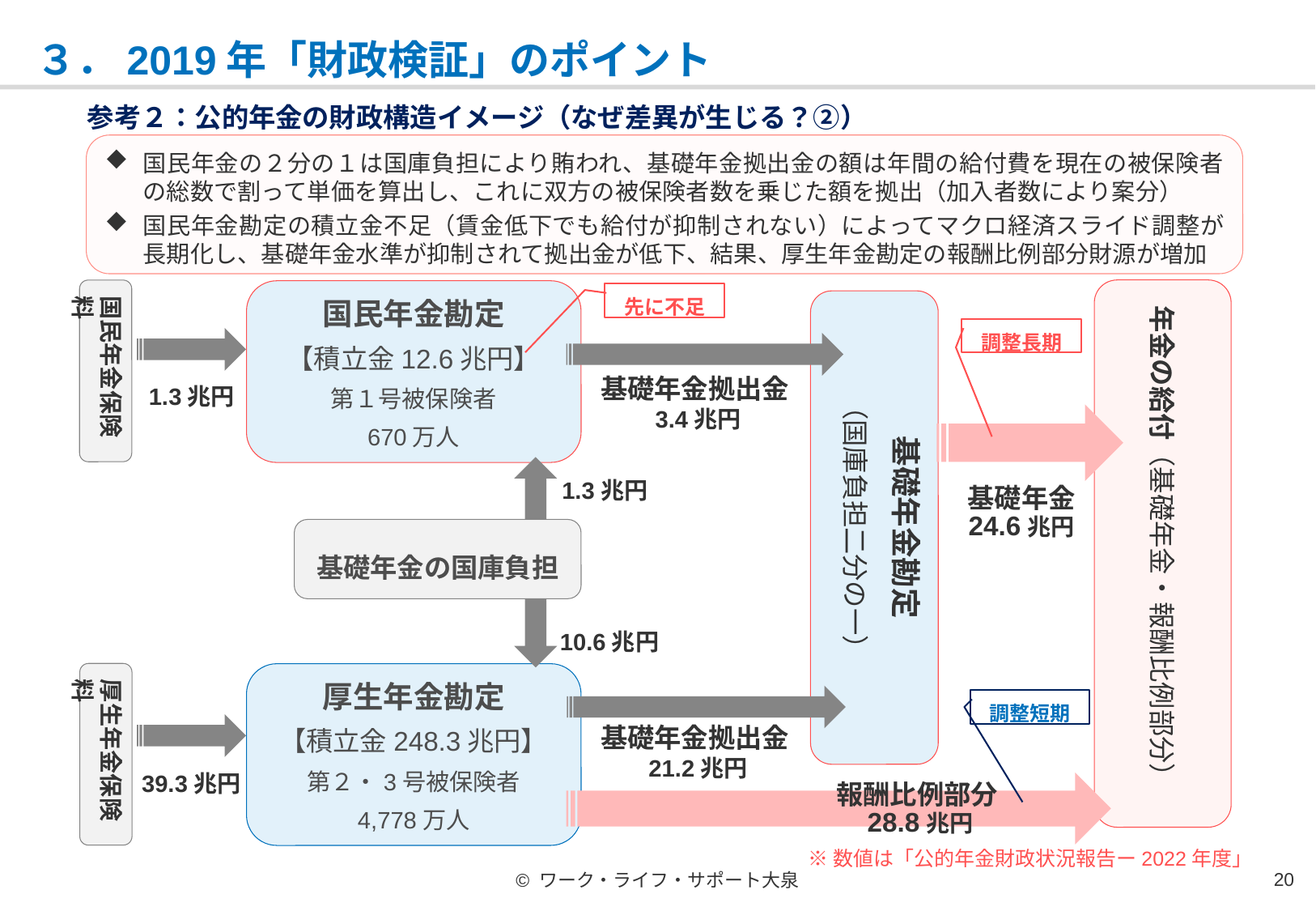

# ３．2019年「財政検証」のポイント
参考２：公的年金の財政構造イメージ（なぜ差異が生じる？②）
国民年金の２分の１は国庫負担により賄われ、基礎年金拠出金の額は年間の給付費を現在の被保険者の総数で割って単価を算出し、これに双方の被保険者数を乗じた額を拠出（加入者数により案分）

国民年金勘定の積立金不足（賃金低下でも給付が抑制されない）によってマクロ経済スライド調整が長期化し、基礎年金水準が抑制されて拠出金が低下、結果、厚生年金勘定の報酬比例部分財源が増加
年金の給付（基礎年金・報酬比例部分）

国民年金保険料
国民年金勘定
【積立金12.6兆円】
第１号被保険者
670万人
先に不足

基礎年金勘定
（国庫負担二分の一）
調整長期

基礎年金拠出金3.4兆円
1.3兆円

1.3兆円
基礎年金
24.6兆円
基礎年金の国庫負担
10.6兆円

厚生年金保険料
厚生年金勘定
【積立金248.3兆円】
第２・3号被保険者
4,778万人

調整短期

基礎年金拠出金21.2兆円
39.3兆円

報酬比例部分28.8兆円
※数値は「公的年金財政状況報告ー2022年度」
© ワーク・ライフ・サポート大泉
20